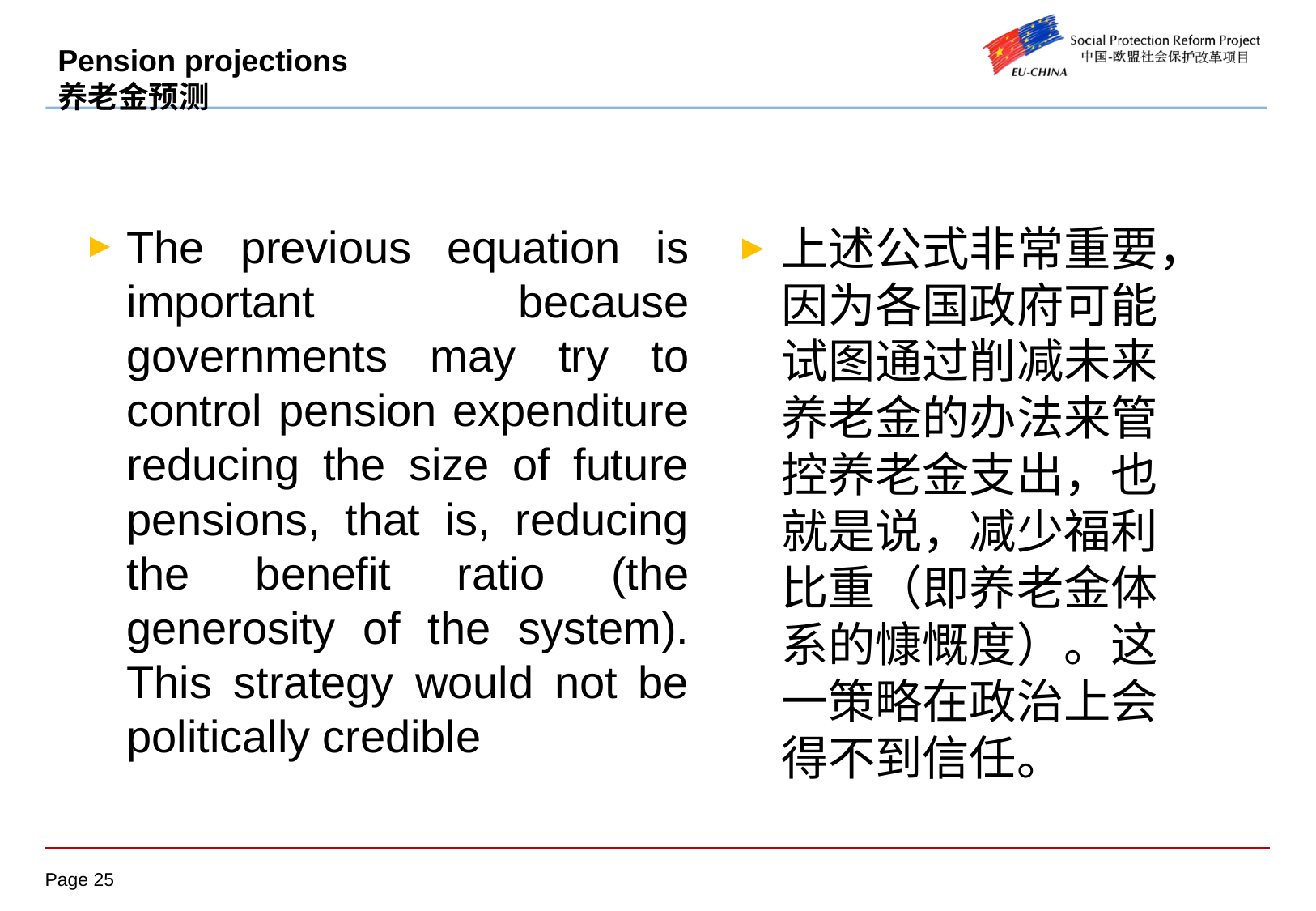

# Pension projections 养老金预测
The previous equation is important because governments may try to control pension expenditure reducing the size of future pensions, that is, reducing the benefit ratio (the generosity of the system). This strategy would not be politically credible
上述公式非常重要，因为各国政府可能试图通过削减未来养老金的办法来管控养老金支出，也就是说，减少福利比重（即养老金体系的慷慨度）。这一策略在政治上会得不到信任。